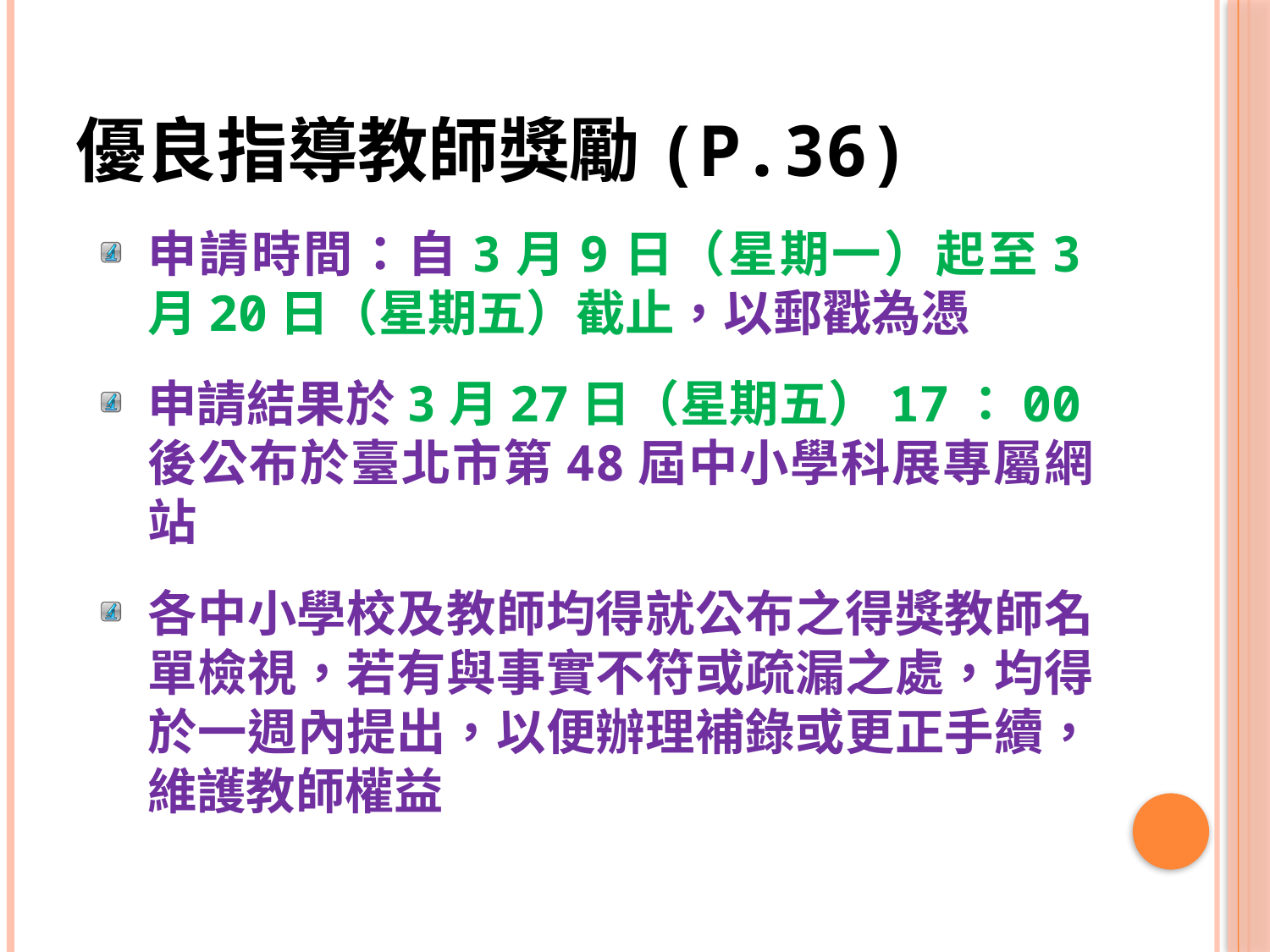

# 優良指導教師獎勵(P.36)
申請時間：自3月9日（星期一）起至3月20日（星期五）截止，以郵戳為憑
申請結果於3月27日（星期五）17：00後公布於臺北市第48屆中小學科展專屬網站
各中小學校及教師均得就公布之得獎教師名單檢視，若有與事實不符或疏漏之處，均得於一週內提出，以便辦理補錄或更正手續，維護教師權益